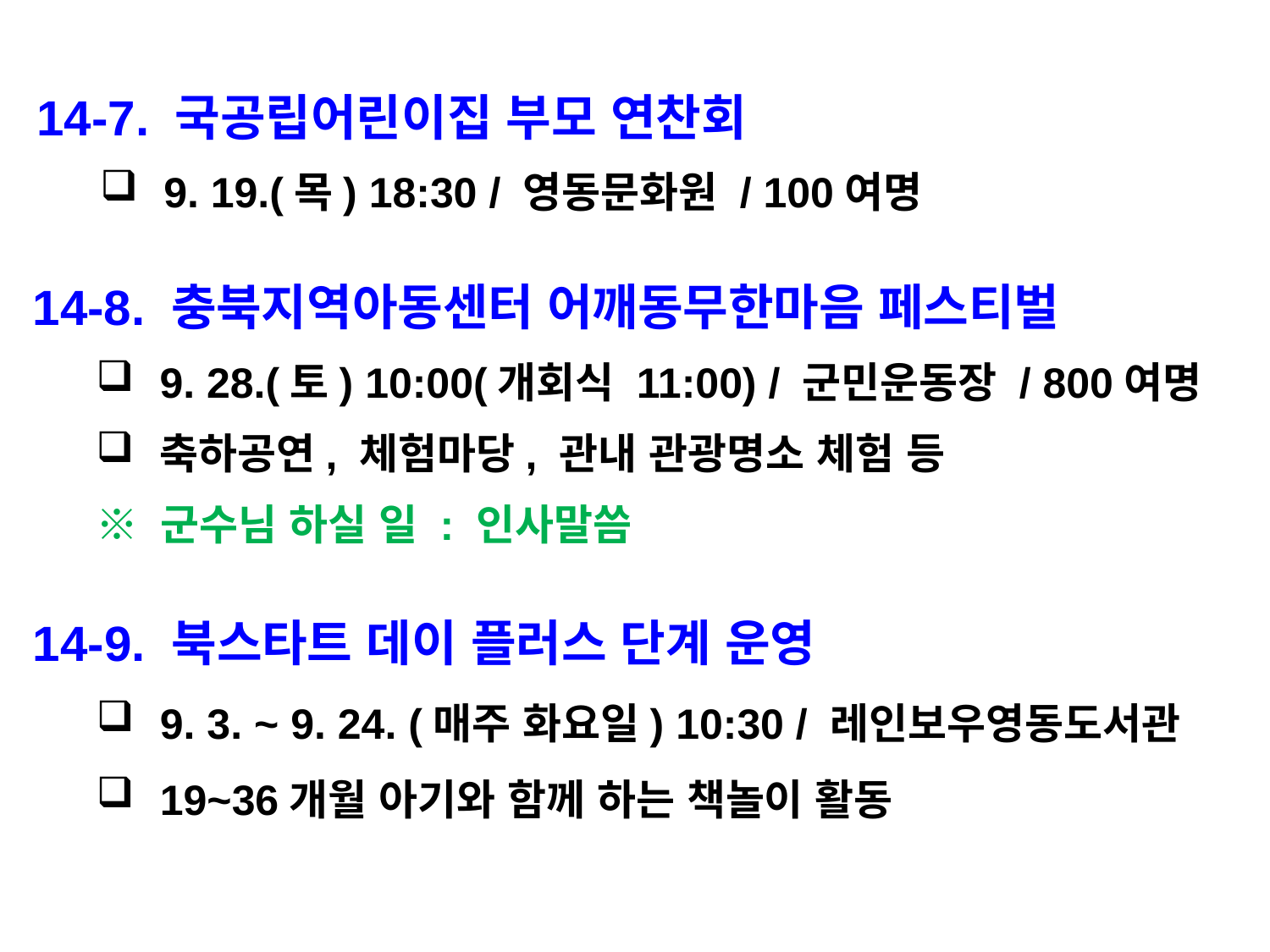

14-7. 국공립어린이집 부모 연찬회
9. 19.(목) 18:30 / 영동문화원 / 100여명
14-8. 충북지역아동센터 어깨동무한마음 페스티벌
9. 28.(토) 10:00(개회식 11:00) / 군민운동장 / 800여명
축하공연, 체험마당, 관내 관광명소 체험 등
※ 군수님 하실 일 : 인사말씀
14-9. 북스타트 데이 플러스 단계 운영
9. 3. ~ 9. 24. (매주 화요일) 10:30 / 레인보우영동도서관
19~36개월 아기와 함께 하는 책놀이 활동